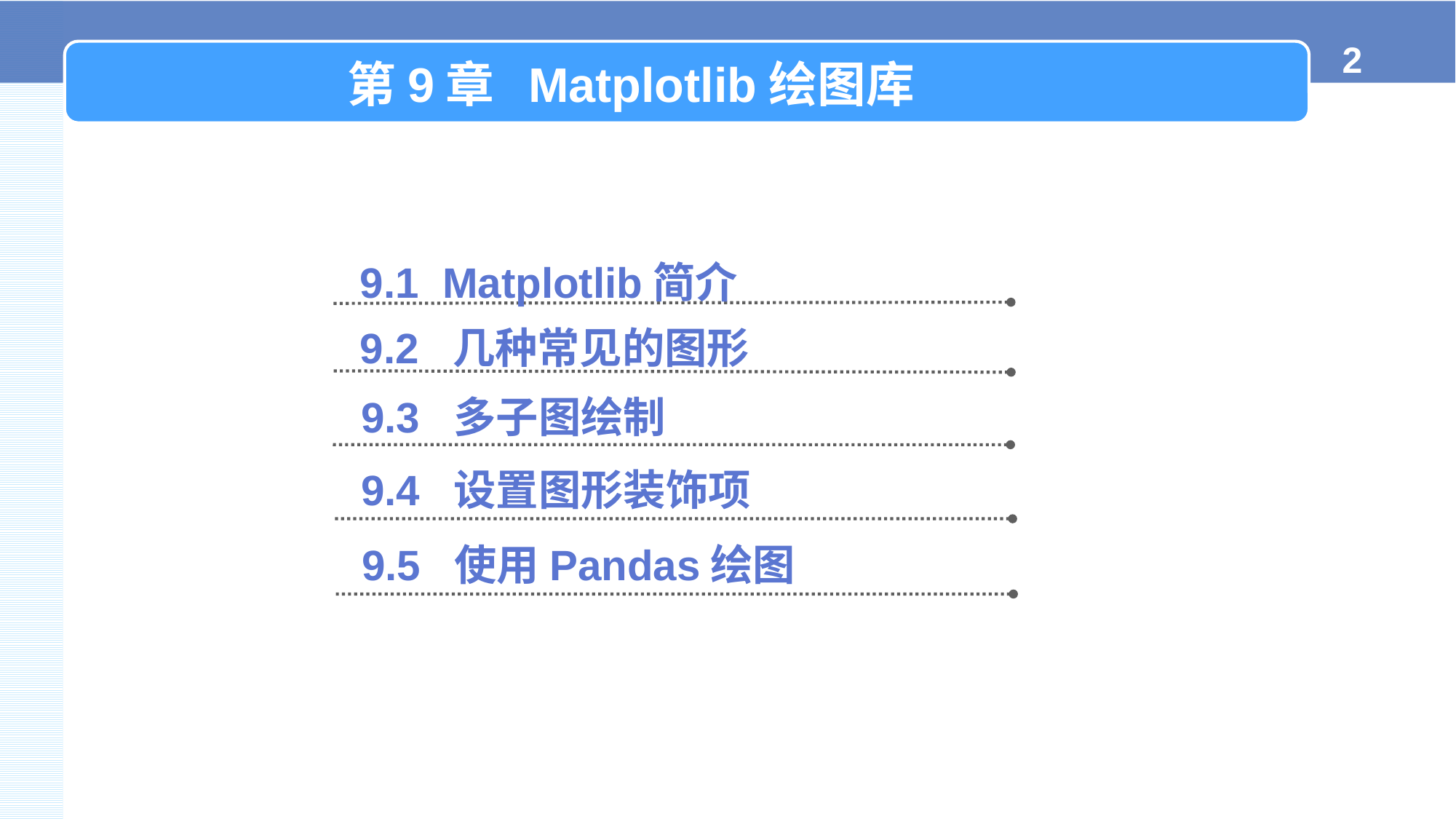

第9章  Matplotlib绘图库
9.1  Matplotlib简介

9.2  几种常见的图形

9.3  多子图绘制

9.4  设置图形装饰项

9.5  使用Pandas绘图